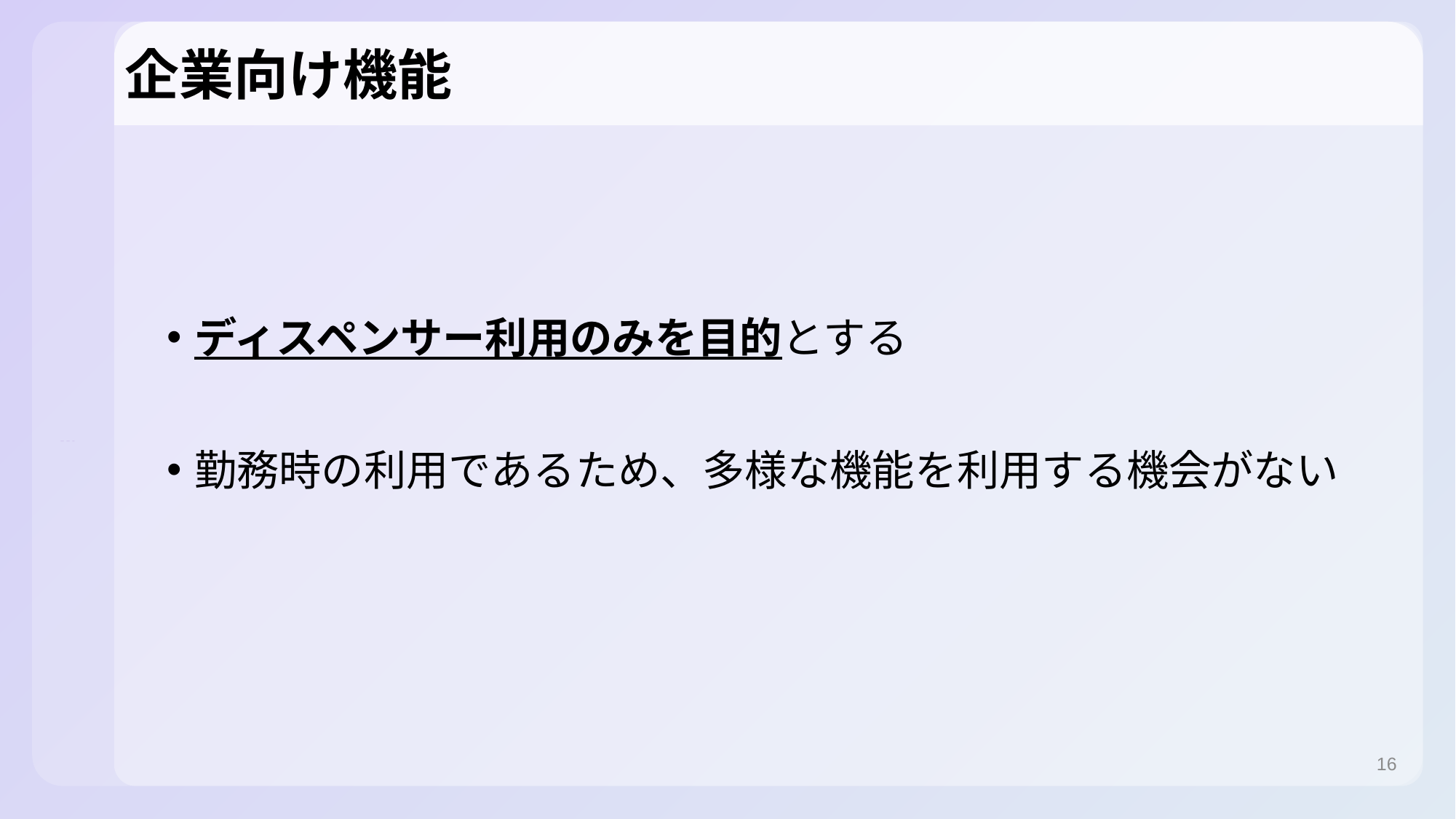

企業向け機能
ディスペンサー利用のみを目的とする

勤務時の利用であるため、多様な機能を利用する機会がない
16